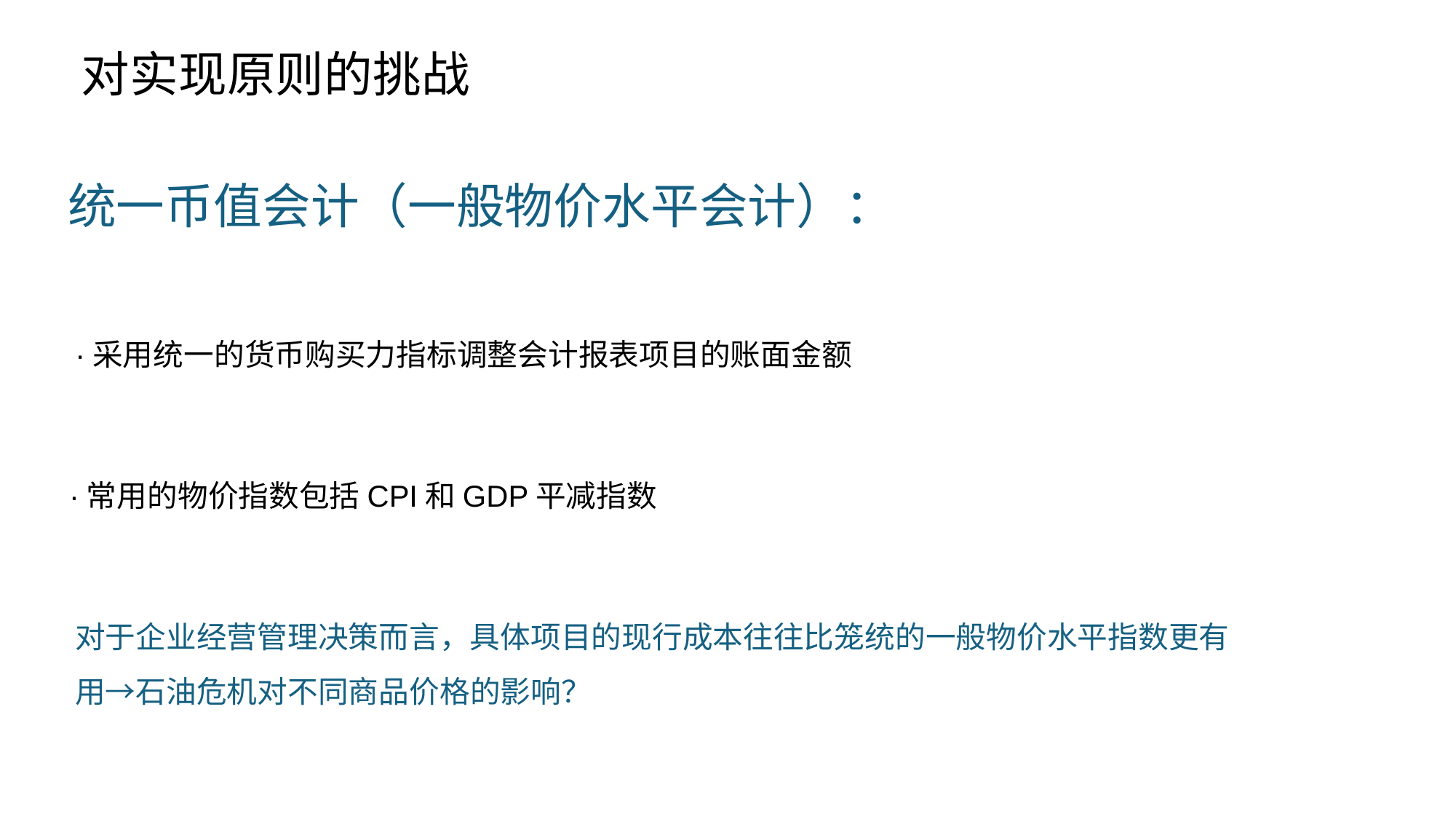

对实现原则的挑战
统一币值会计（一般物价水平会计）：
·采用统一的货币购买力指标调整会计报表项目的账面金额
·常用的物价指数包括CPI和GDP平减指数
对于企业经营管理决策而言，具体项目的现行成本往往比笼统的一般物价水平指数更有用→石油危机对不同商品价格的影响？